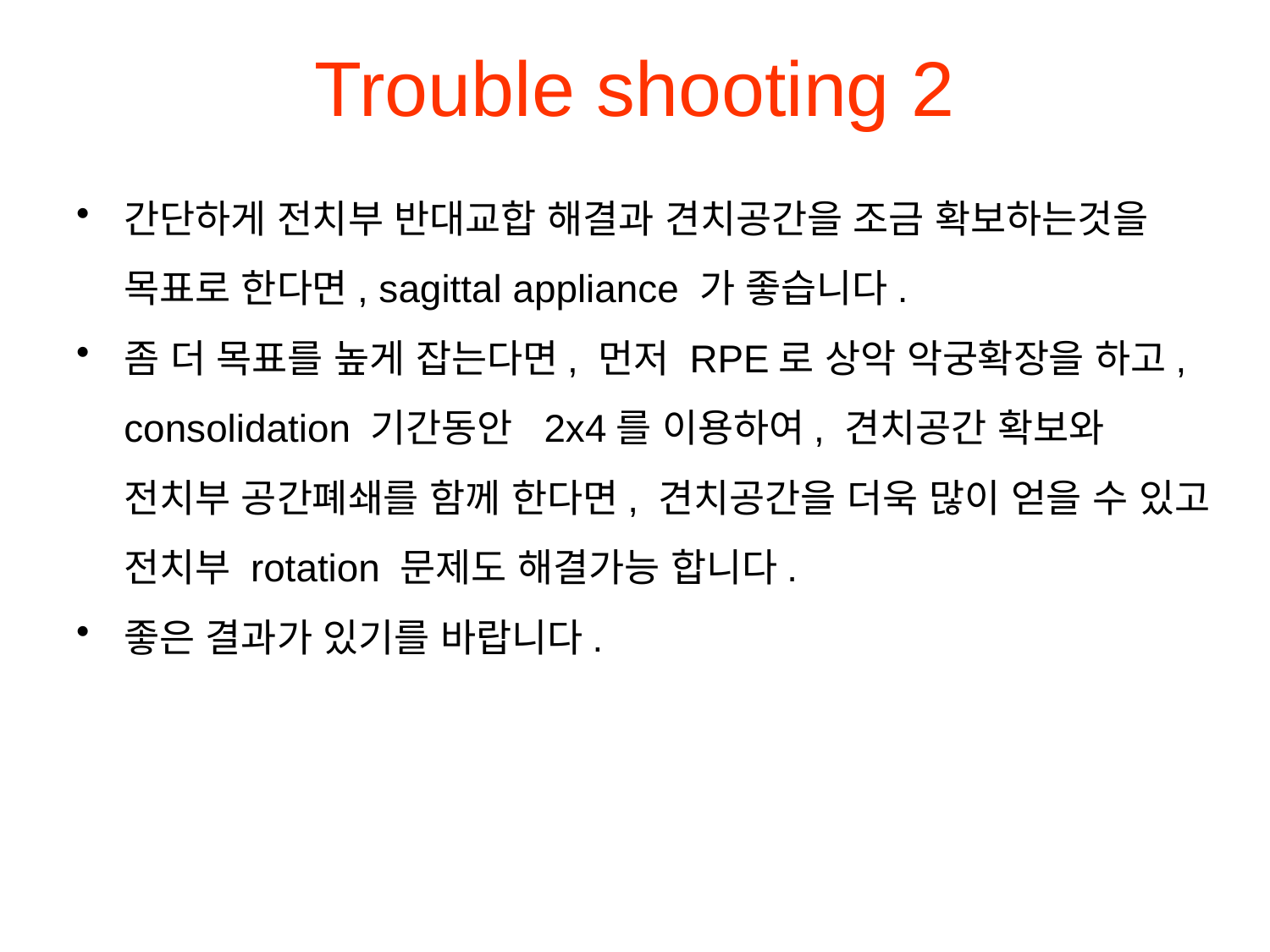

# Trouble shooting 2
간단하게 전치부 반대교합 해결과 견치공간을 조금 확보하는것을 목표로 한다면, sagittal appliance 가 좋습니다.
좀 더 목표를 높게 잡는다면, 먼저 RPE로 상악 악궁확장을 하고, consolidation 기간동안  2x4를 이용하여, 견치공간 확보와 전치부 공간폐쇄를 함께 한다면, 견치공간을 더욱 많이 얻을 수 있고 전치부 rotation 문제도 해결가능 합니다.
좋은 결과가 있기를 바랍니다.